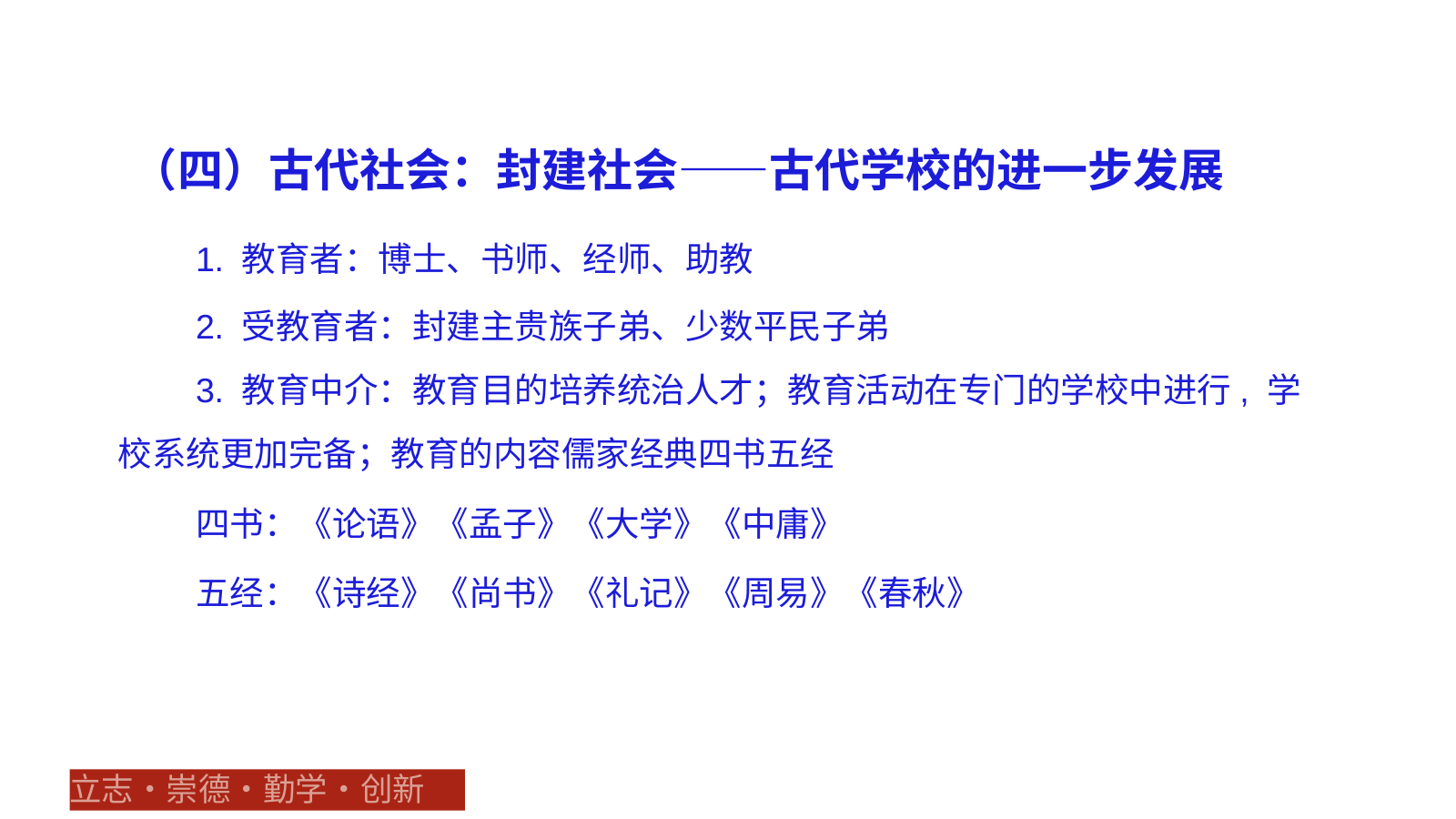

（四）古代社会：封建社会——古代学校的进一步发展
1. 教育者：博士、书师、经师、助教
2. 受教育者：封建主贵族子弟、少数平民子弟
3. 教育中介：教育目的培养统治人才；教育活动在专门的学校中进行, 学校系统更加完备；教育的内容儒家经典四书五经
四书：《论语》《孟子》《大学》《中庸》
五经：《诗经》《尚书》《礼记》《周易》《春秋》
立志•崇德•勤学•创新